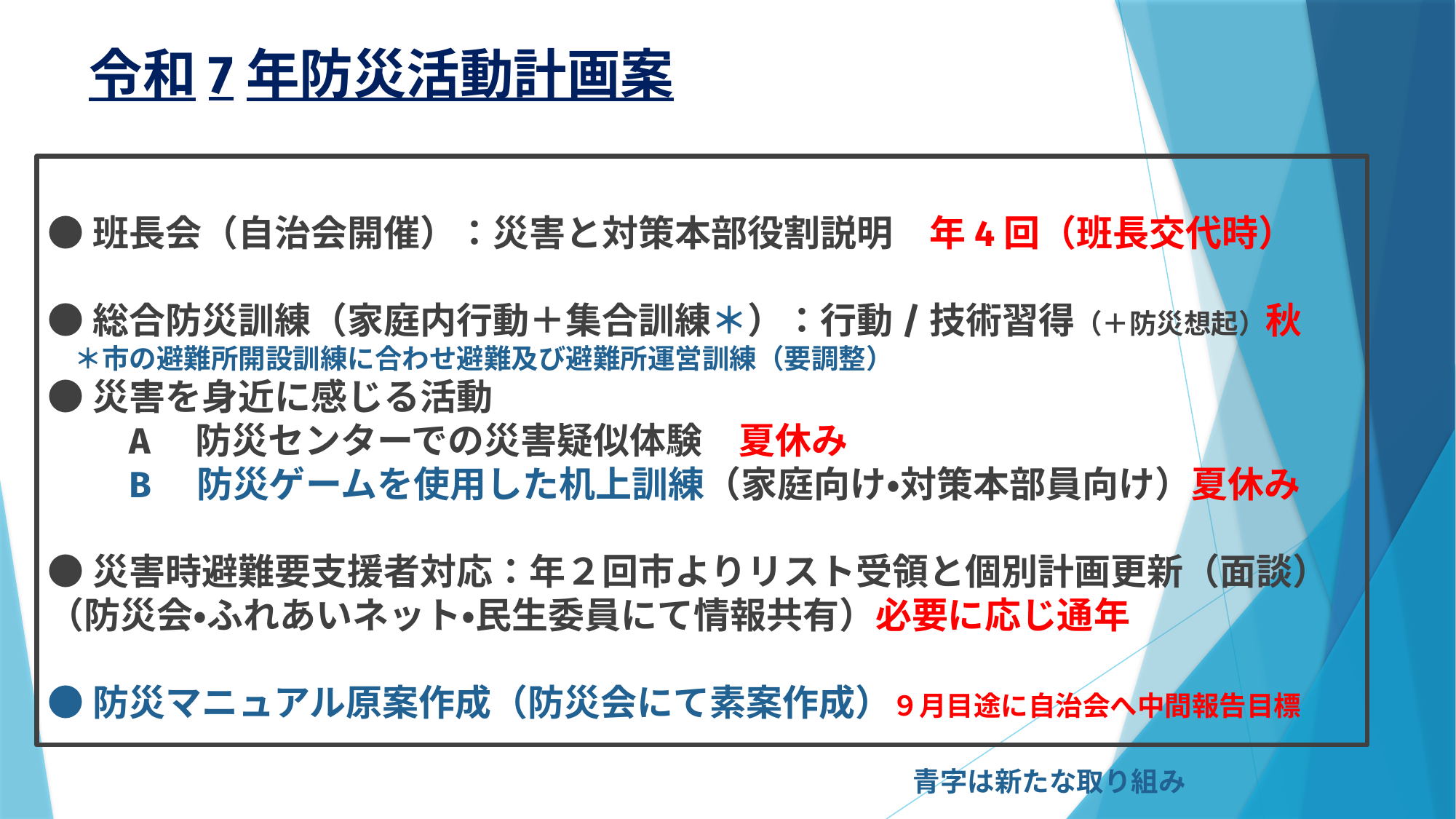

# 令和7年防災活動計画案

●班長会（自治会開催）：災害と対策本部役割説明　年4回（班長交代時）

●総合防災訓練（家庭内行動＋集合訓練＊）：行動/技術習得（＋防災想起）秋
　＊市の避難所開設訓練に合わせ避難及び避難所運営訓練（要調整）
●災害を身近に感じる活動
　　A　防災センターでの災害疑似体験　夏休み
　　B　防災ゲームを使用した机上訓練（家庭向け・対策本部員向け）夏休み

●災害時避難要支援者対応：年２回市よりリスト受領と個別計画更新（面談）
（防災会・ふれあいネット・民生委員にて情報共有）必要に応じ通年

●防災マニュアル原案作成（防災会にて素案作成）９月目途に自治会へ中間報告目標

青字は新たな取り組み